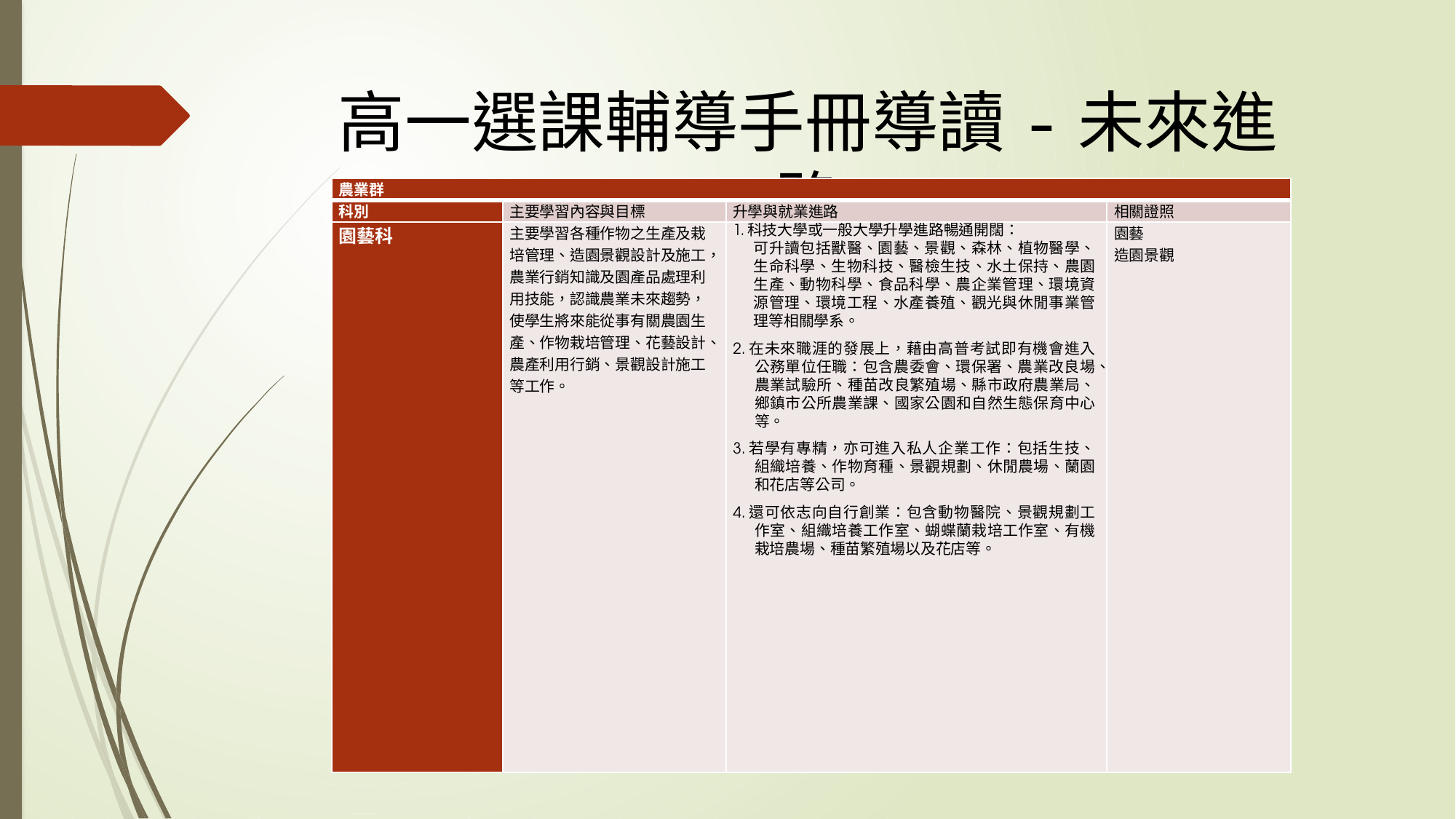

# 高一選課輔導手冊導讀-未來進路
| 農業群 |  |  |  |
| --- | --- | --- | --- |
| 科別 | 主要學習內容與目標 | 升學與就業進路 | 相關證照 |
| 園藝科 | 主要學習各種作物之生產及栽培管理、造園景觀設計及施工，農業行銷知識及園產品處理利用技能，認識農業未來趨勢，使學生將來能從事有關農園生產、作物栽培管理、花藝設計、農產利用行銷、景觀設計施工等工作。 | 1.科技大學或一般大學升學進路暢通開闊： 可升讀包括獸醫、園藝、景觀、森林、植物醫學、生命科學、生物科技、醫檢生技、水土保持、農園生產、動物科學、食品科學、農企業管理、環境資源管理、環境工程、水產養殖、觀光與休閒事業管理等相關學系。 2.在未來職涯的發展上，藉由高普考試即有機會進入公務單位任職：包含農委會、環保署、農業改良場、農業試驗所、種苗改良繁殖場、縣市政府農業局、鄉鎮市公所農業課、國家公園和自然生態保育中心等。 3.若學有專精，亦可進入私人企業工作：包括生技、組織培養、作物育種、景觀規劃、休閒農場、蘭園和花店等公司。 4.還可依志向自行創業：包含動物醫院、景觀規劃工作室、組織培養工作室、蝴蝶蘭栽培工作室、有機栽培農場、種苗繁殖場以及花店等。 | 園藝 造園景觀 |